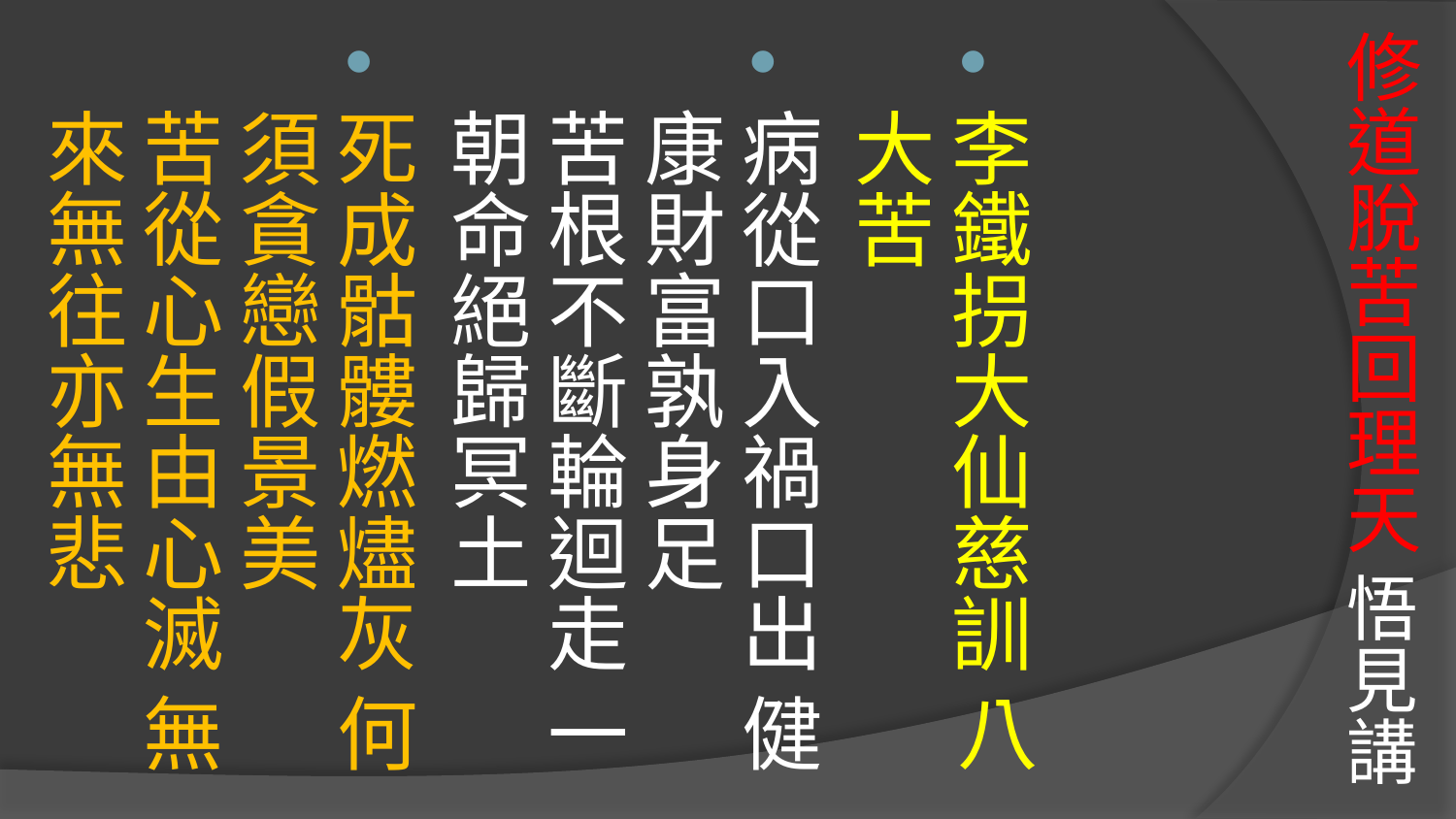

# 修道脫苦回理天 悟見講
李鐵拐大仙慈訓 八大苦
病從口入禍口出 健康財富孰身足
苦根不斷輪迴走 一朝命絕歸冥土
死成骷髏燃燼灰 何須貪戀假景美
苦從心生由心滅 無來無往亦無悲